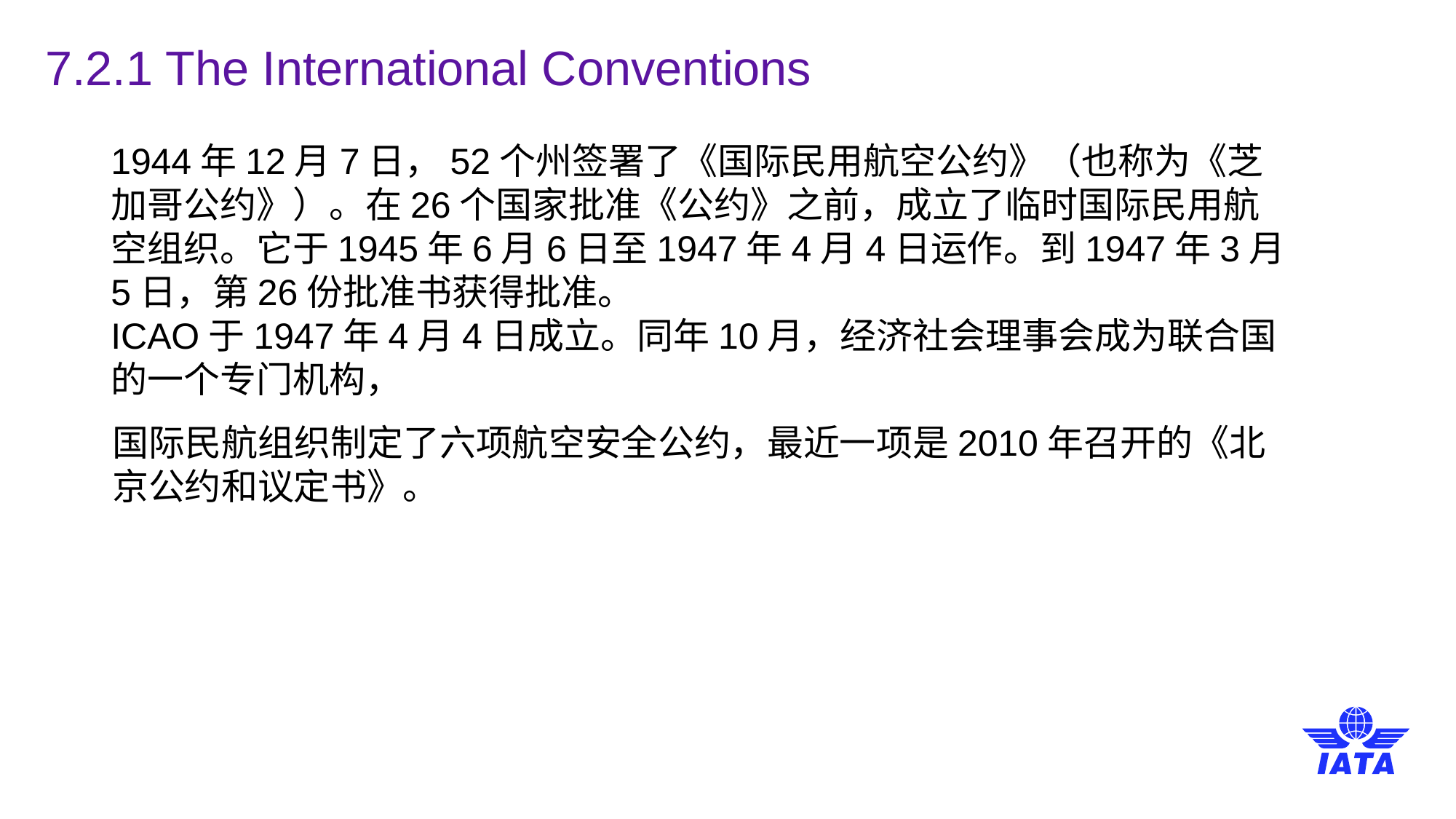

# 7.2.1 The International Conventions
1944年12月7日，52个州签署了《国际民用航空公约》（也称为《芝加哥公约》）。在26个国家批准《公约》之前，成立了临时国际民用航空组织。它于1945年6月6日至1947年4月4日运作。到1947年3月5日，第26份批准书获得批准。
ICAO于1947年4月4日成立。同年10月，经济社会理事会成为联合国的一个专门机构，
国际民航组织制定了六项航空安全公约，最近一项是2010年召开的《北京公约和议定书》。
11